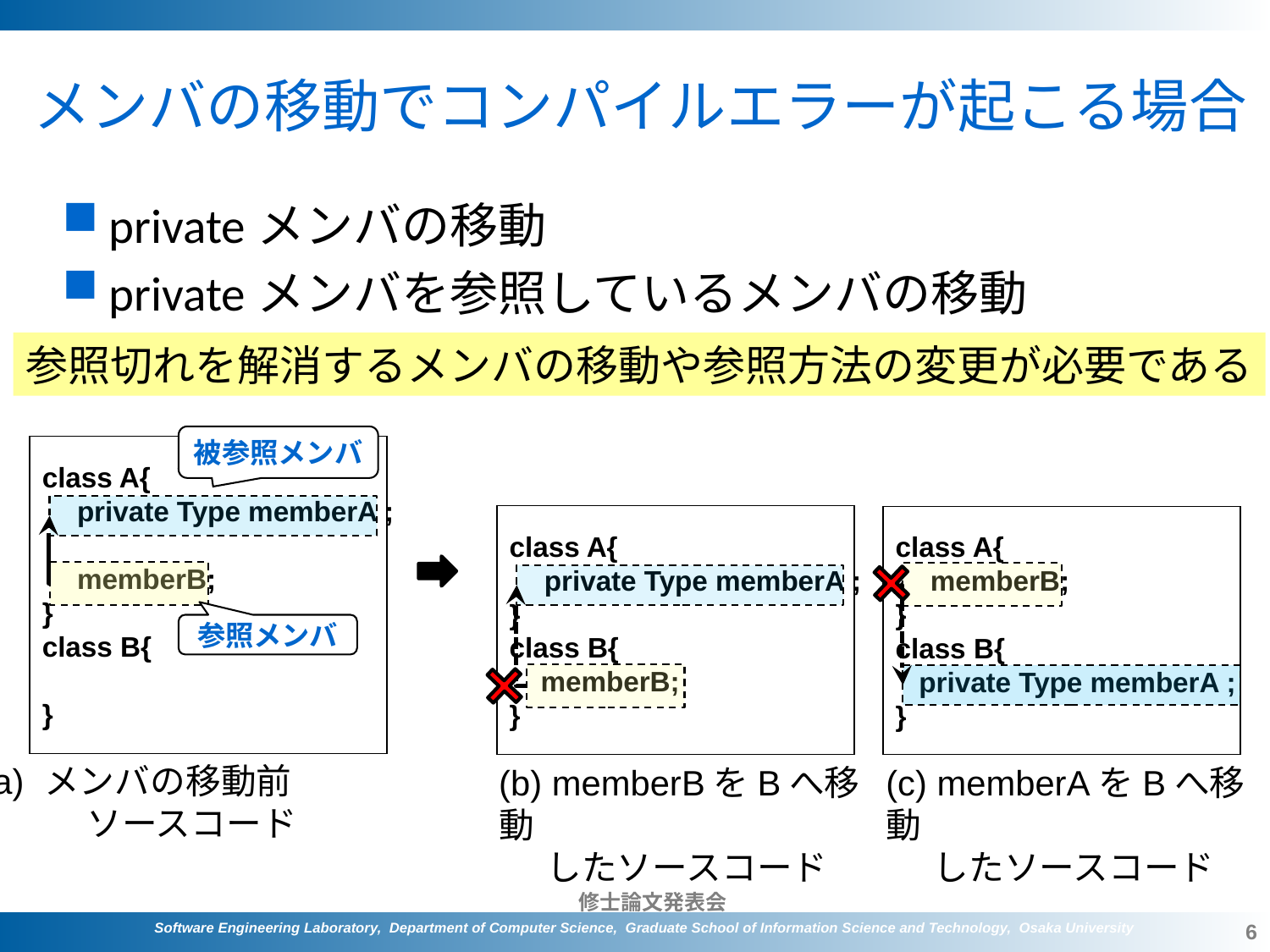

# メンバの移動でコンパイルエラーが起こる場合
privateメンバの移動
privateメンバを参照しているメンバの移動
参照切れを解消するメンバの移動や参照方法の変更が必要である
被参照メンバ
class A{
　private Type memberA ;

　memberB;
}
class B{

}

class A{
　private Type memberA ;
}
class B{
    memberB;
}
class A{
　memberB;
}
class B{
   private Type memberA ;
}

参照メンバ

メンバの移動前
　　　ソースコード
(b) memberBをBへ移動
     したソースコード
(c) memberAをBへ移動
     したソースコード

6
Software Engineering Laboratory,  Department of Computer Science,  Graduate School of Information Science and Technology,  Osaka University